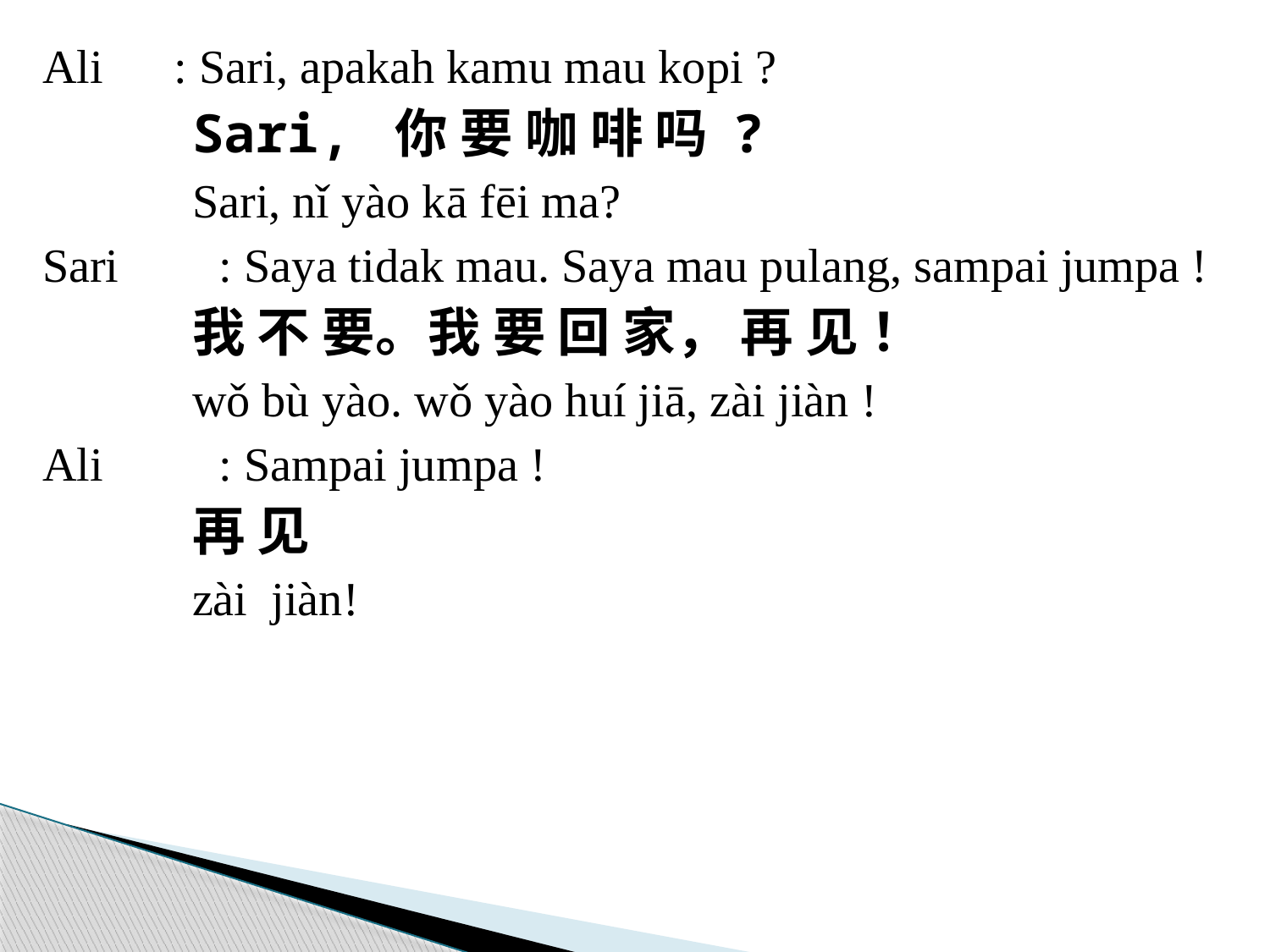

Ali      : Sari, apakah kamu mau kopi ?
Sari, 你 要 咖 啡 吗 ?
Sari, nǐ yào kā fēi ma?
Sari	: Saya tidak mau. Saya mau pulang, sampai jumpa !
我 不 要。我 要 回 家， 再 见 ！
wǒ bù yào. wǒ yào huí jiā, zài jiàn !
Ali	: Sampai jumpa !
再 见
zài  jiàn!